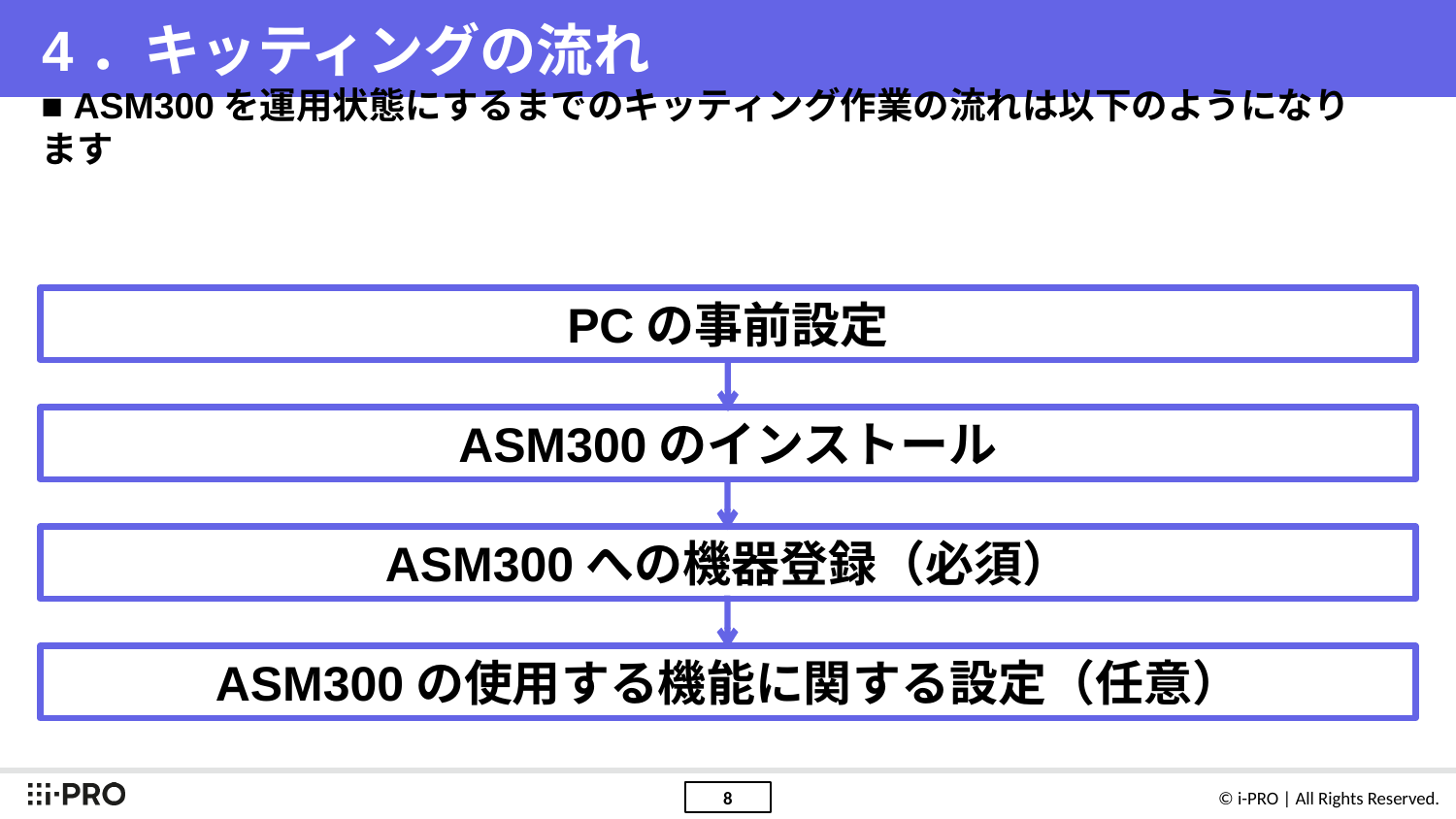

# 4．キッティングの流れ
■ ASM300を運用状態にするまでのキッティング作業の流れは以下のようになります
PCの事前設定
ASM300のインストール
ASM300への機器登録（必須）
ASM300の使用する機能に関する設定（任意）